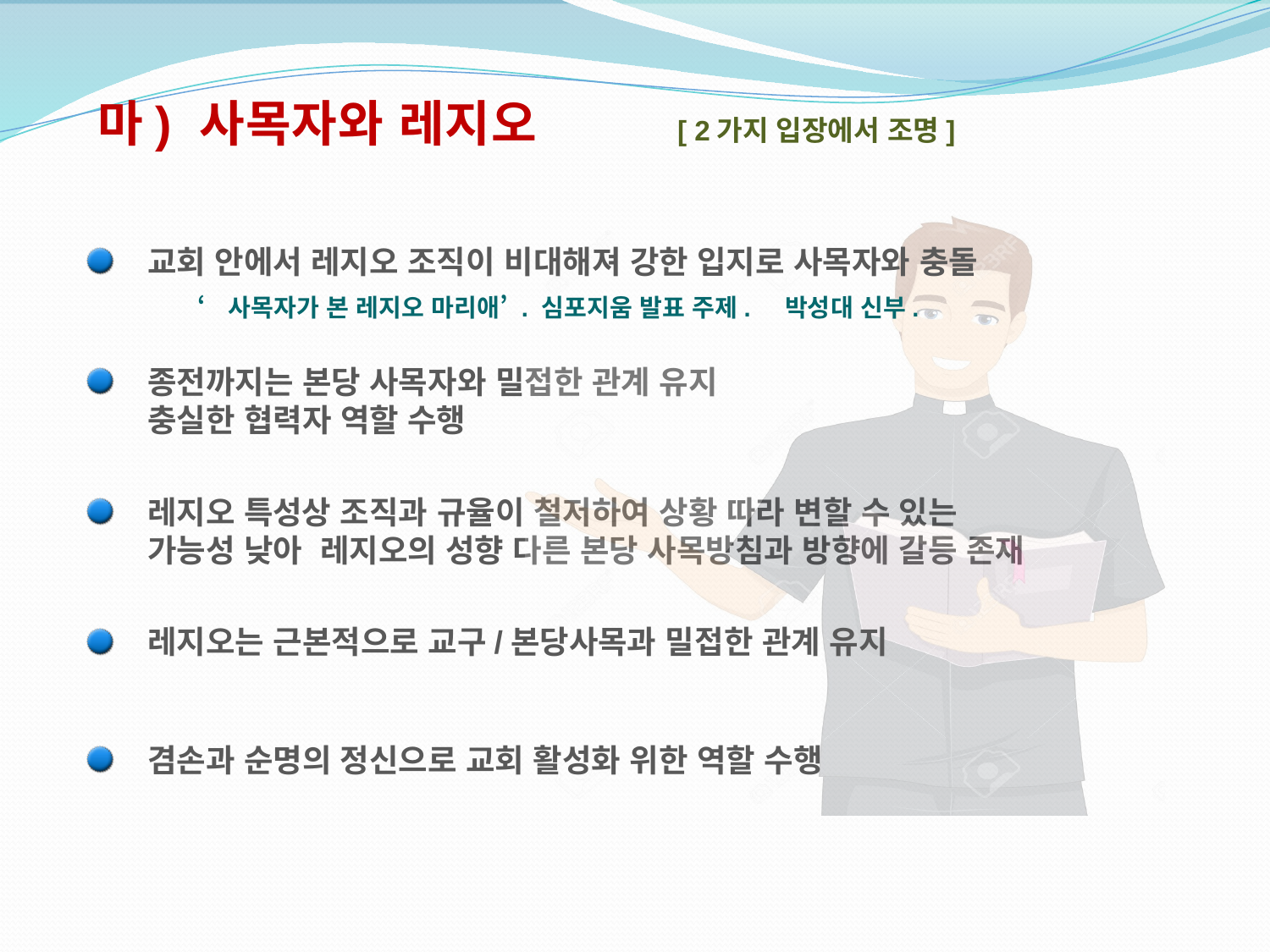

마) 사목자와 레지오
[ 2가지 입장에서 조명]

교회 안에서 레지오 조직이 비대해져 강한 입지로 사목자와 충돌
‘사목자가 본 레지오 마리애’ . 심포지움 발표 주제.    박성대 신부.

종전까지는 본당 사목자와 밀접한 관계 유지
충실한 협력자 역할 수행

레지오 특성상 조직과 규율이 철저하여 상황 따라 변할 수 있는
가능성 낮아  레지오의 성향 다른 본당 사목방침과 방향에 갈등 존재

레지오는 근본적으로 교구/본당사목과 밀접한 관계 유지

겸손과 순명의 정신으로 교회 활성화 위한 역할 수행